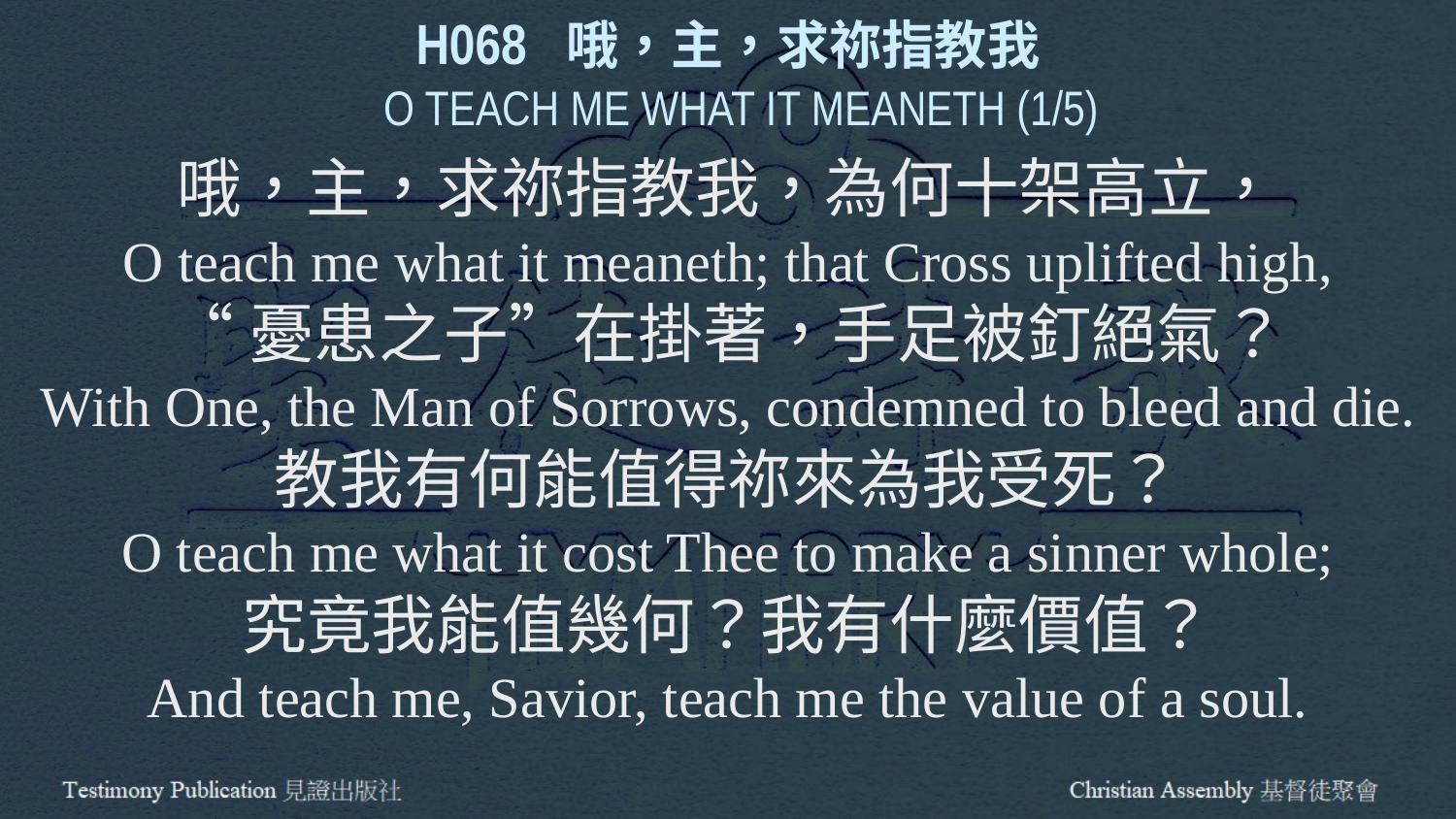

H068  哦，主，求祢指教我
 O TEACH ME WHAT IT MEANETH (1/5)
哦，主，求祢指教我，為何十架高立，
O teach me what it meaneth; that Cross uplifted high,
“憂患之子”在掛著，手足被釘絕氣？
With One, the Man of Sorrows, condemned to bleed and die.
教我有何能值得祢來為我受死？
O teach me what it cost Thee to make a sinner whole;
究竟我能值幾何？我有什麼價值？
And teach me, Savior, teach me the value of a soul.